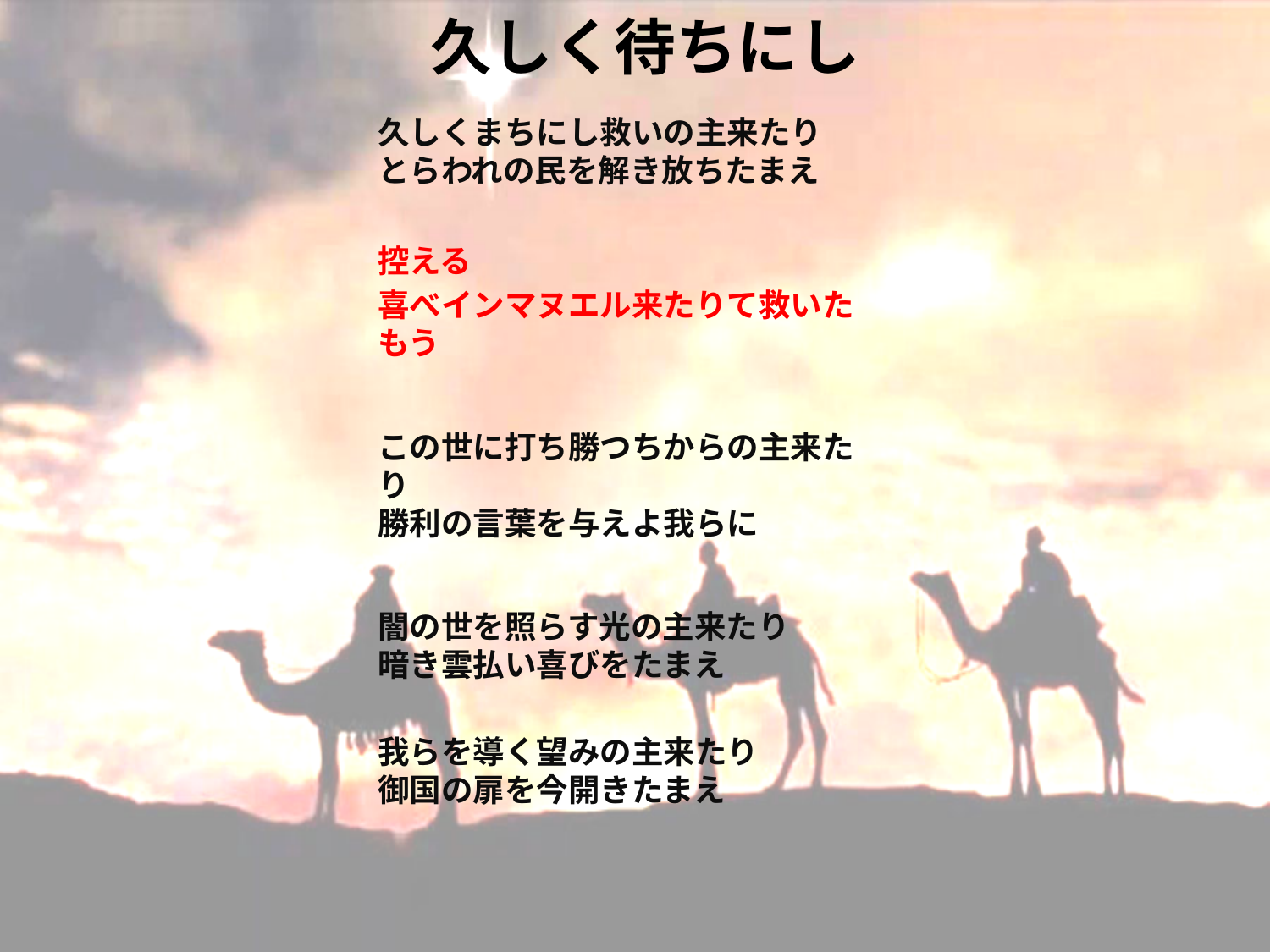

# 久しく待ちにし
久しくまちにし救いの主来たり
とらわれの民を解き放ちたまえ

控える
喜べインマヌエル来たりて救いたもう
この世に打ち勝つちからの主来たり
勝利の言葉を与えよ我らに
闇の世を照らす光の主来たり
暗き雲払い喜びをたまえ
我らを導く望みの主来たり
御国の扉を今開きたまえ